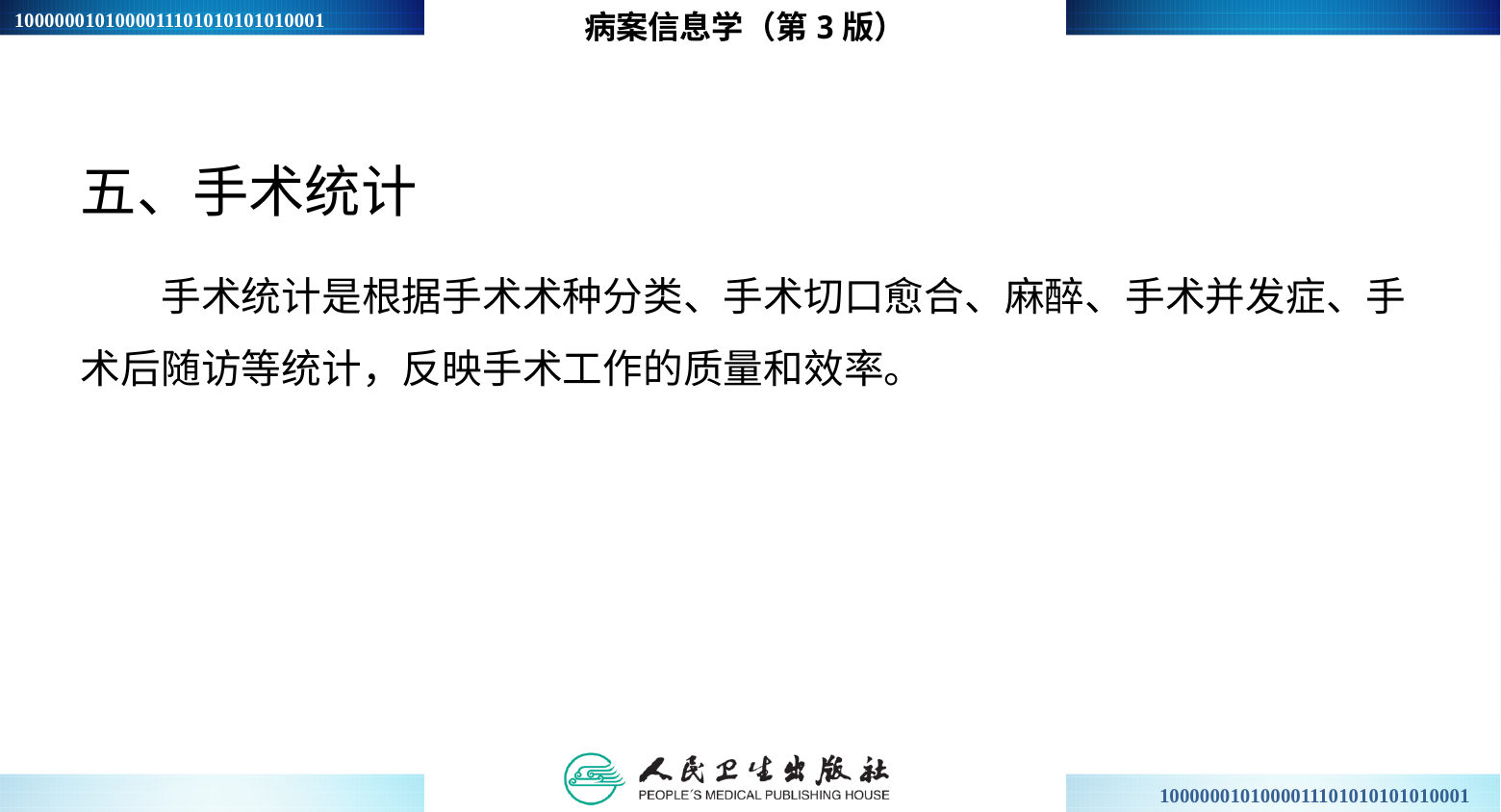

病案信息学（第3版）
五、手术统计
　　手术统计是根据手术术种分类、手术切口愈合、麻醉、手术并发症、手术后随访等统计，反映手术工作的质量和效率。